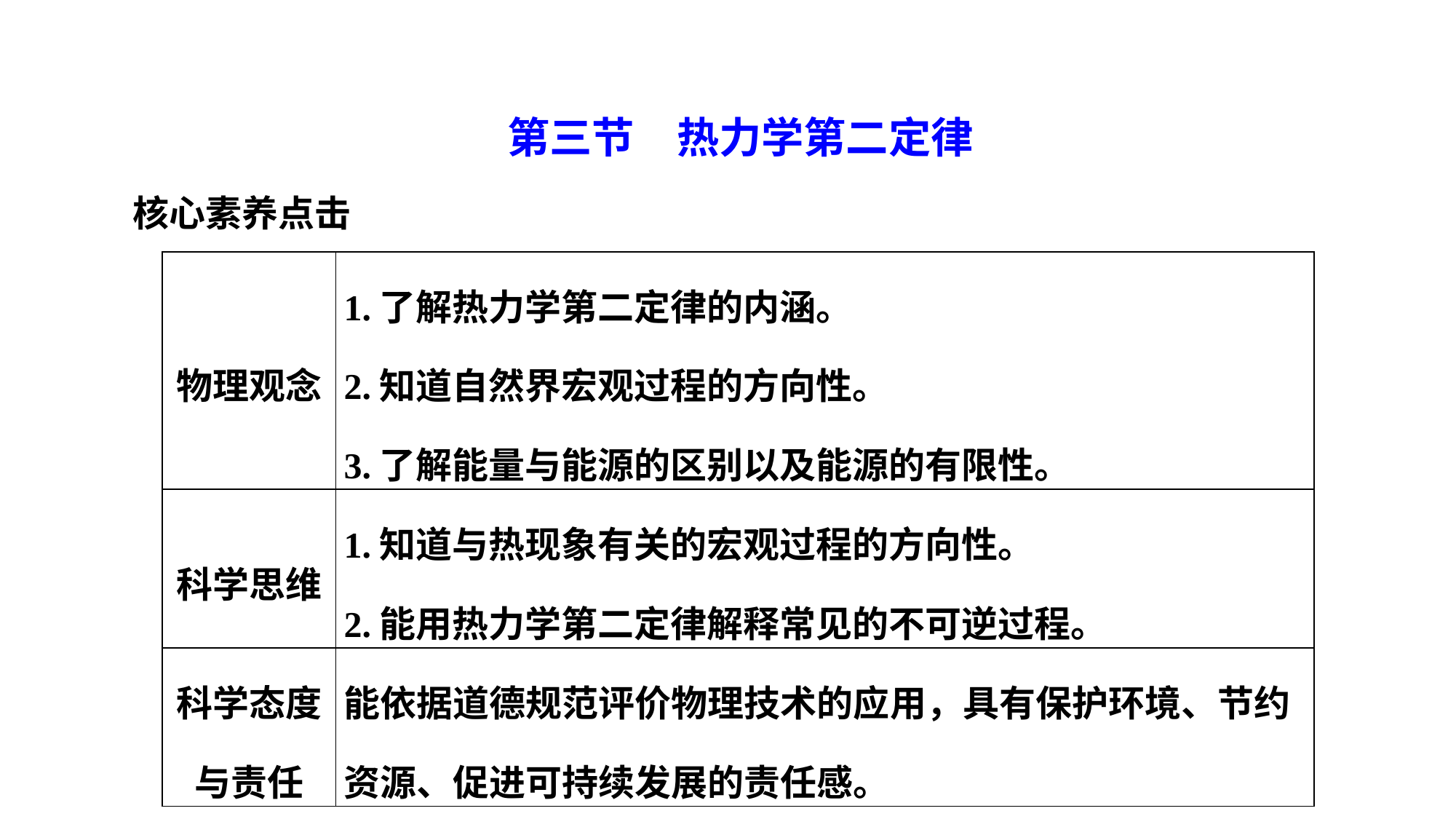

第三节　热力学第二定律
核心素养点击

| 物理观念 | 1.了解热力学第二定律的内涵。 2.知道自然界宏观过程的方向性。 3.了解能量与能源的区别以及能源的有限性。 |
| --- | --- |
| 科学思维 | 1.知道与热现象有关的宏观过程的方向性。 2.能用热力学第二定律解释常见的不可逆过程。 |
| 科学态度与责任 | 能依据道德规范评价物理技术的应用，具有保护环境、节约资源、促进可持续发展的责任感。 |